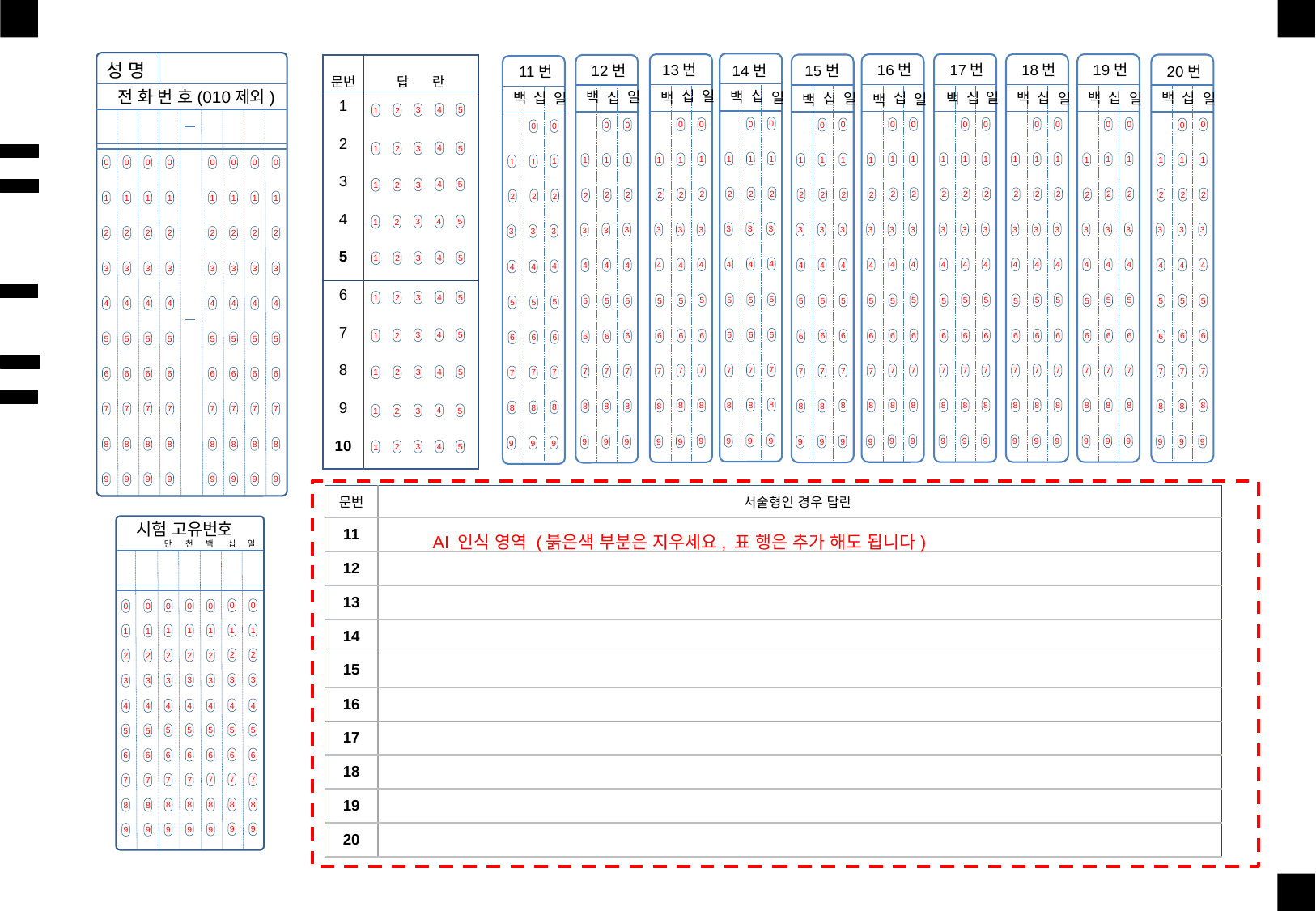

성 명

14번
0
0
1
1
1
2
2
2
3
3
3
4
4
4
5
5
5
6
6
6
7
7
7
8
8
8
9
9
9
십
백
일

17번
0
0
1
1
1
2
2
2
3
3
3
4
4
4
5
5
5
6
6
6
7
7
7
8
8
8
9
9
9
일
십
백

18번
0
0
1
1
1
2
2
2
3
3
3
4
4
4
5
5
5
6
6
6
7
7
7
8
8
8
9
9
9
백
십
일

19번
0
0
1
1
1
2
2
2
3
3
3
4
4
4
5
5
5
6
6
6
7
7
7
8
8
8
9
9
9
백
십
일

16번
0
0
1
1
1
2
2
2
3
3
3
4
4
4
5
5
5
6
6
6
7
7
7
8
8
8
9
9
9
십
일
백

13번
0
0
1
1
1
2
2
2
3
3
3
4
4
4
5
5
5
6
6
6
7
7
7
8
8
8
9
9
9
십
일
백

15번
0
0
1
1
1
2
2
2
3
3
3
4
4
4
5
5
5
6
6
6
7
7
7
8
8
8
9
9
9
십
일
백

20번
0
0
1
1
1
2
2
2
3
3
3
4
4
4
5
5
5
6
6
6
7
7
7
8
8
8
9
9
9
백
십
일

12번
0
0
1
1
1
2
2
2
3
3
3
4
4
4
5
5
5
6
6
6
7
7
7
8
8
8
9
9
9
| 문번 | 답 란 |
| --- | --- |
| 1 |  |
| 2 |  |
| 3 |  |
| 4 |  |
| 5 |  |
| 6 |  |
| 7 |  |
| 8 |  |
| 9 |  |
| 10 |  |

11번
0
0
1
1
1
2
2
2
3
3
3
4
4
4
5
5
5
6
6
6
7
7
7
8
8
8
9
9
9
백
십
일
전 화 번 호(010제외)
백
일
십
4
5
3
2
1
4
5
3
2
1

0
1
2
3
4
5
6
7
8
9
0
1
2
3
4
5
6
7
8
9
0
1
2
3
4
5
6
7
8
9
0
1
2
3
4
5
6
7
8
9
0
1
2
3
4
5
6
7
8
9
0
1
2
3
4
5
6
7
8
9
0
1
2
3
4
5
6
7
8
9
0
1
2
3
4
5
6
7
8
9
4
5
3
2
1

4
5
3
2
1
4
5
3
2
1

4
5
3
2
1
4
5
3
2
1

4
5
3
2
1

4
5
3
2
1
4
5
3
2
1

| 문번 | 서술형인 경우 답란 |
| --- | --- |
| 11 |  |
| 12 |  |
| 13 |  |
| 14 |  |
| 15 |  |
| 16 |  |
| 17 |  |
| 18 |  |
| 19 |  |
| 20 |  |
시험 고유번호
# AI 인식 영역 (붉은색 부분은 지우세요, 표 행은 추가 해도 됩니다)

일
만
천
십
백
0
0
0
0
0
0
0
1
1
1
1
1
1
1
2
2
2
2
2
2
2
3
3
3
3
3
3
3
4
4
4
4
4
4
4
5
5
5
5
5
5
5
6
6
6
6
6
6
6
7
7
7
7
7
7
7
8
8
8
8
8
8
8
9
9
9
9
9
9
9